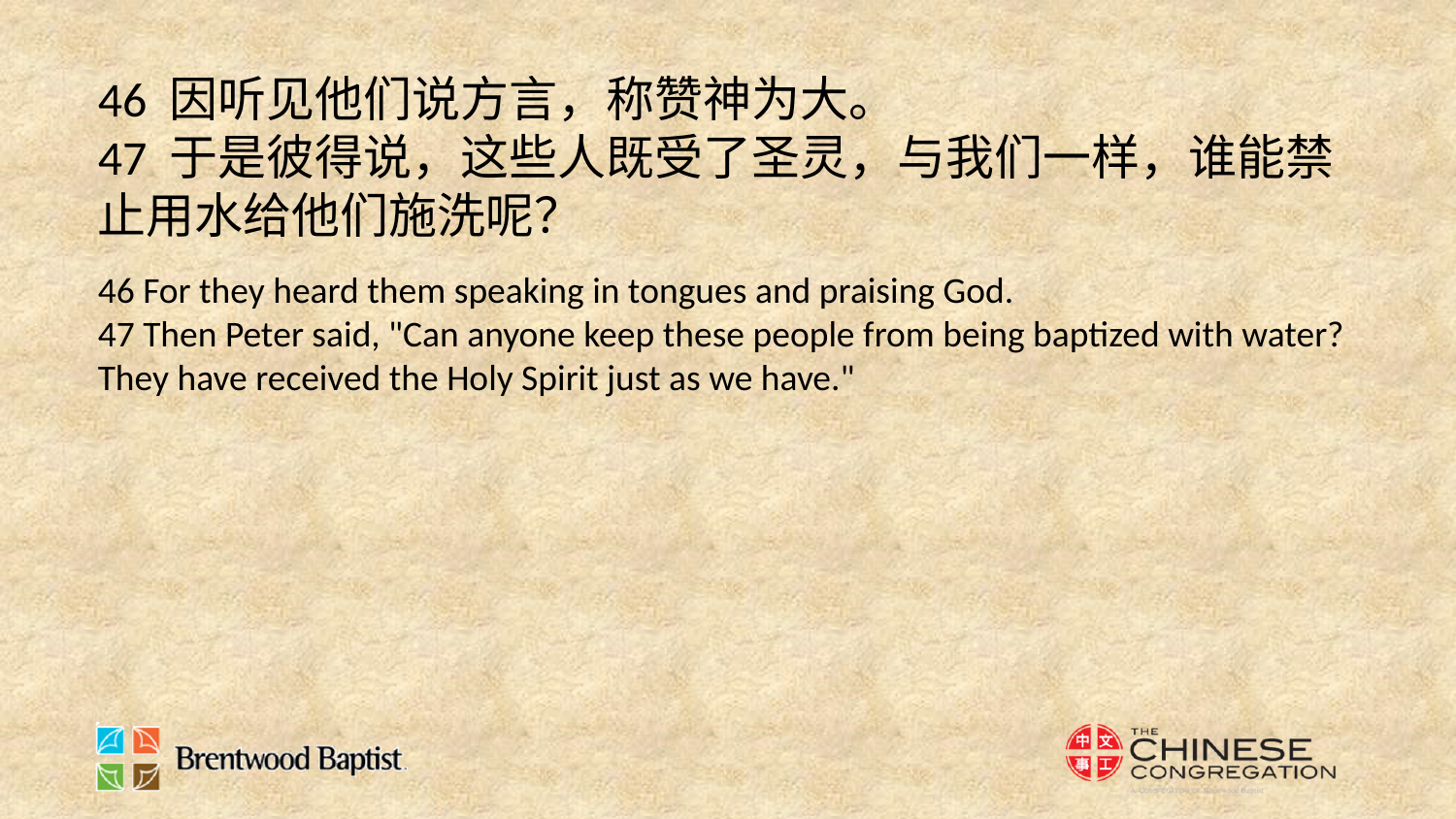

46 因听见他们说方言，称赞神为大。
47 于是彼得说，这些人既受了圣灵，与我们一样，谁能禁止用水给他们施洗呢？

46 For they heard them speaking in tongues and praising God.
47 Then Peter said, "Can anyone keep these people from being baptized with water? They have received the Holy Spirit just as we have."